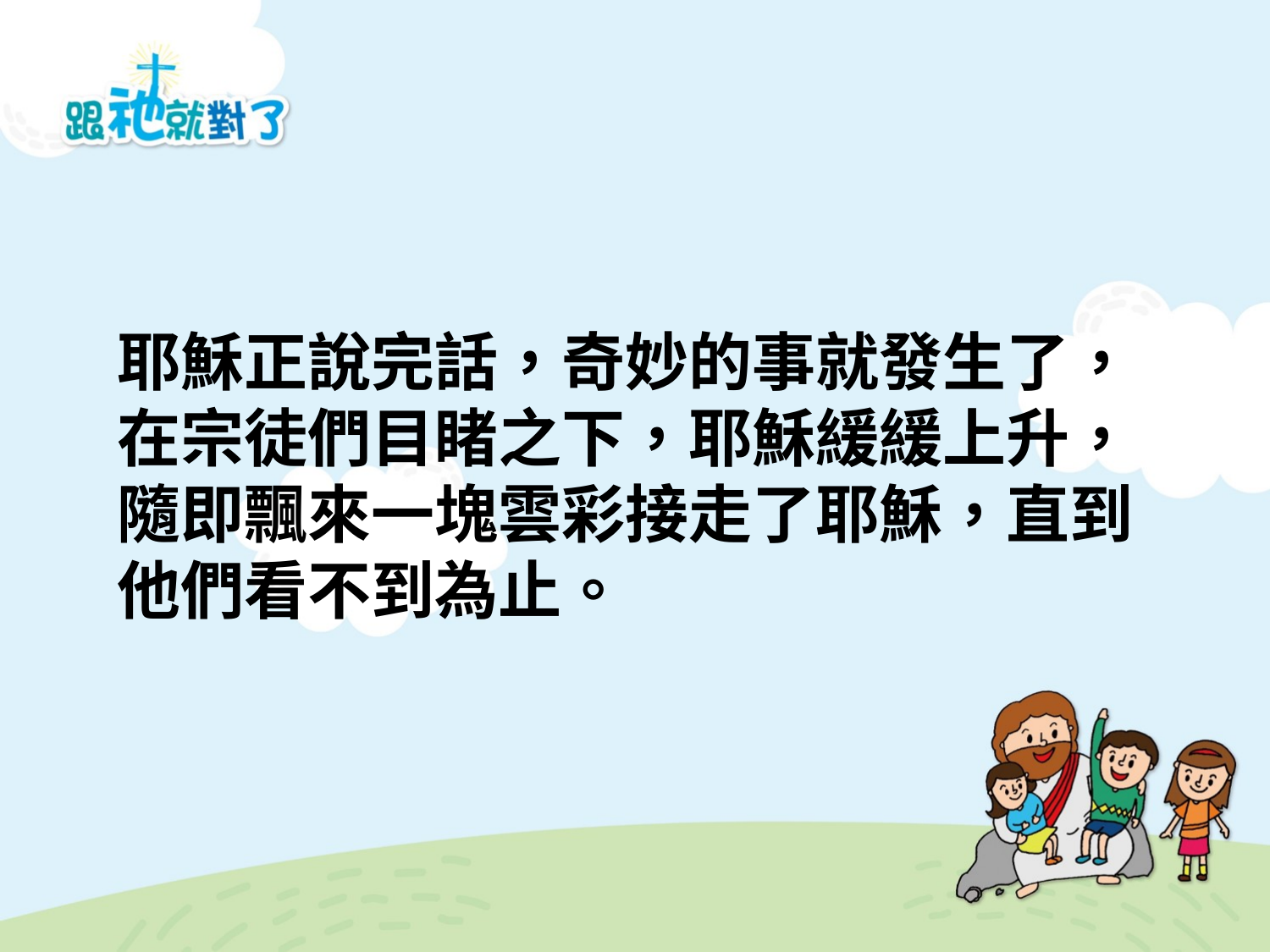

耶穌正說完話，奇妙的事就發生了，在宗徒們目睹之下，耶穌緩緩上升，隨即飄來一塊雲彩接走了耶穌，直到他們看不到為止。